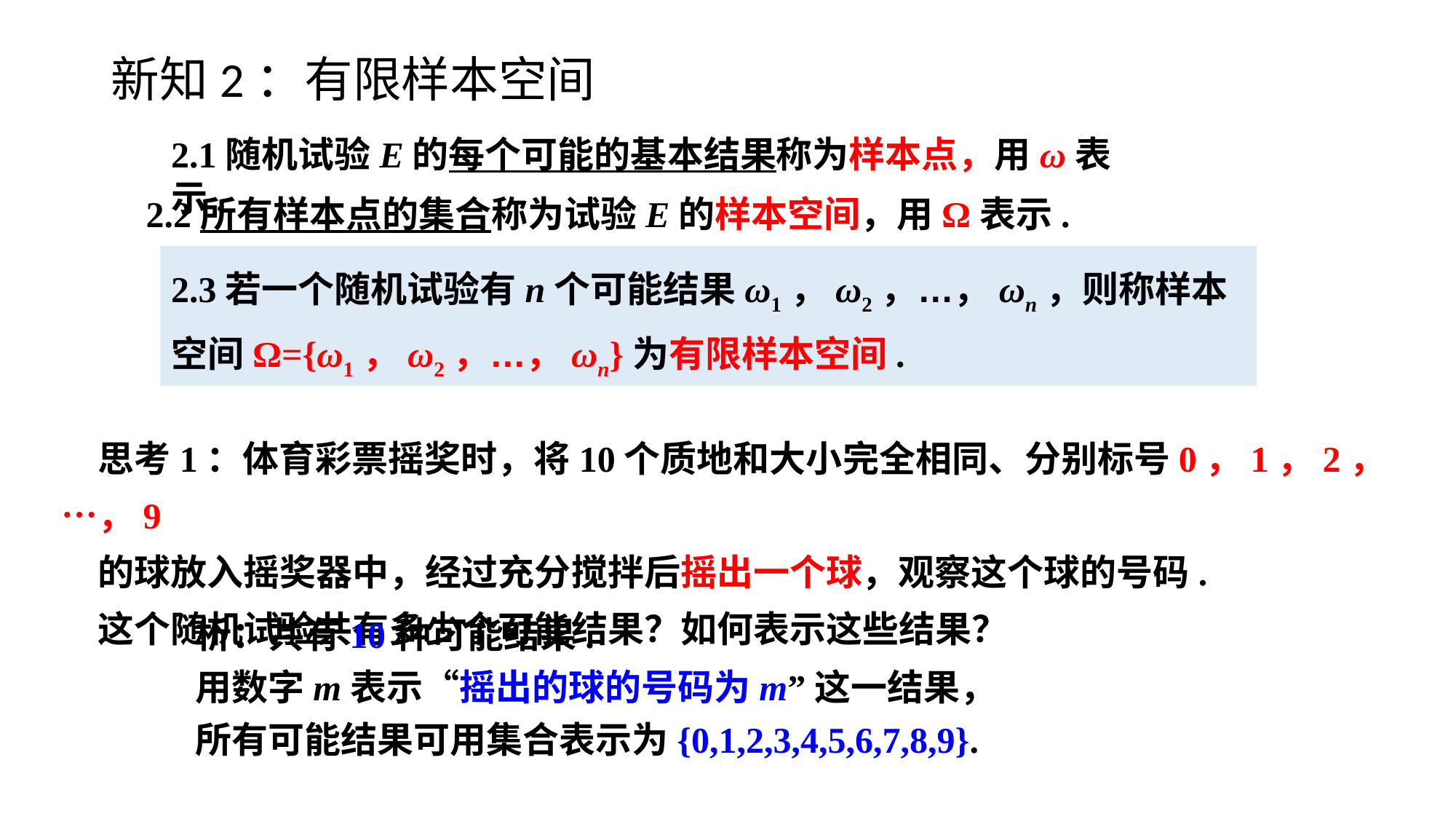

# 新知2：有限样本空间
2.1随机试验E的每个可能的基本结果称为样本点，用ω表示.
2.2所有样本点的集合称为试验E的样本空间，用Ω表示.
2.3若一个随机试验有n个可能结果ω1，ω2，…，ωn，则称样本空间Ω={ω1，ω2，…，ωn}为有限样本空间.
思考1：体育彩票摇奖时，将10个质地和大小完全相同、分别标号0，1，2，…，9
的球放入摇奖器中，经过充分搅拌后摇出一个球，观察这个球的号码.
这个随机试验共有多少个可能结果？如何表示这些结果？
    析：共有10种可能结果.
    用数字m表示“摇出的球的号码为m”这一结果，
    所有可能结果可用集合表示为{0,1,2,3,4,5,6,7,8,9}.